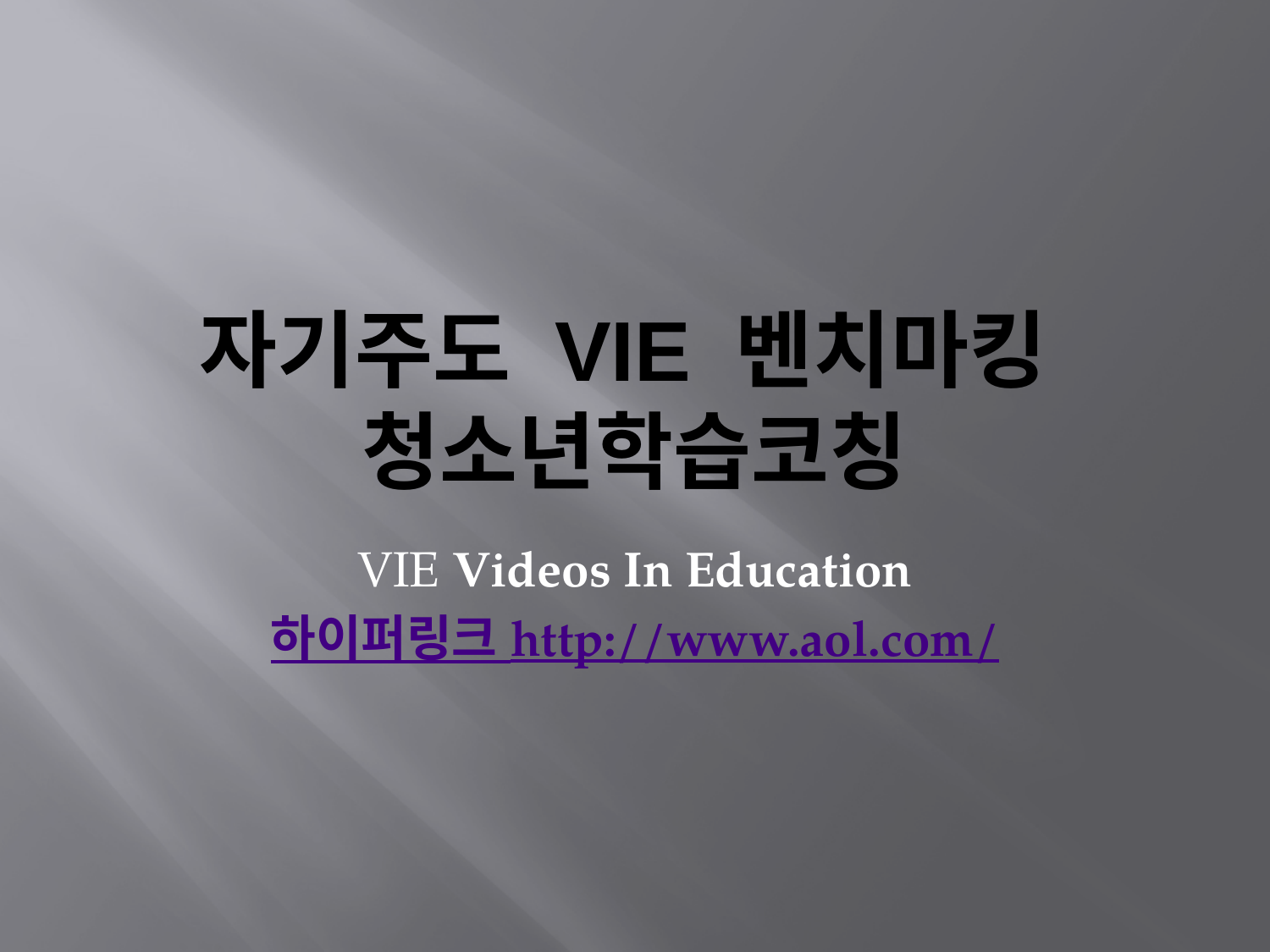

# 자기주도 VIE 벤치마킹 청소년학습코칭

VIE Videos In Education
하이퍼링크 http://www.aol.com/